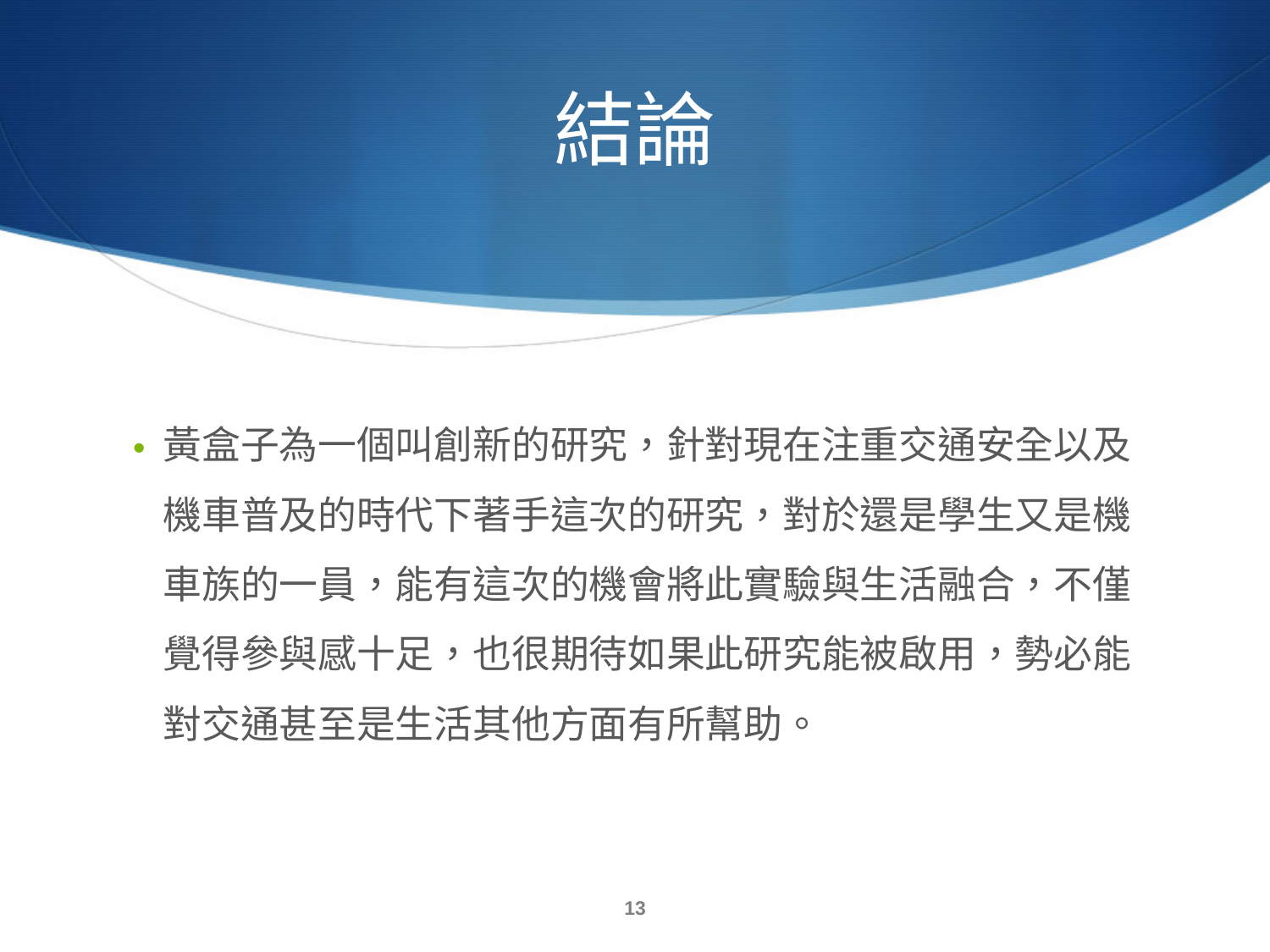

# 結論
黃盒子為一個叫創新的研究，針對現在注重交通安全以及機車普及的時代下著手這次的研究，對於還是學生又是機車族的一員，能有這次的機會將此實驗與生活融合，不僅覺得參與感十足，也很期待如果此研究能被啟用，勢必能對交通甚至是生活其他方面有所幫助。
13